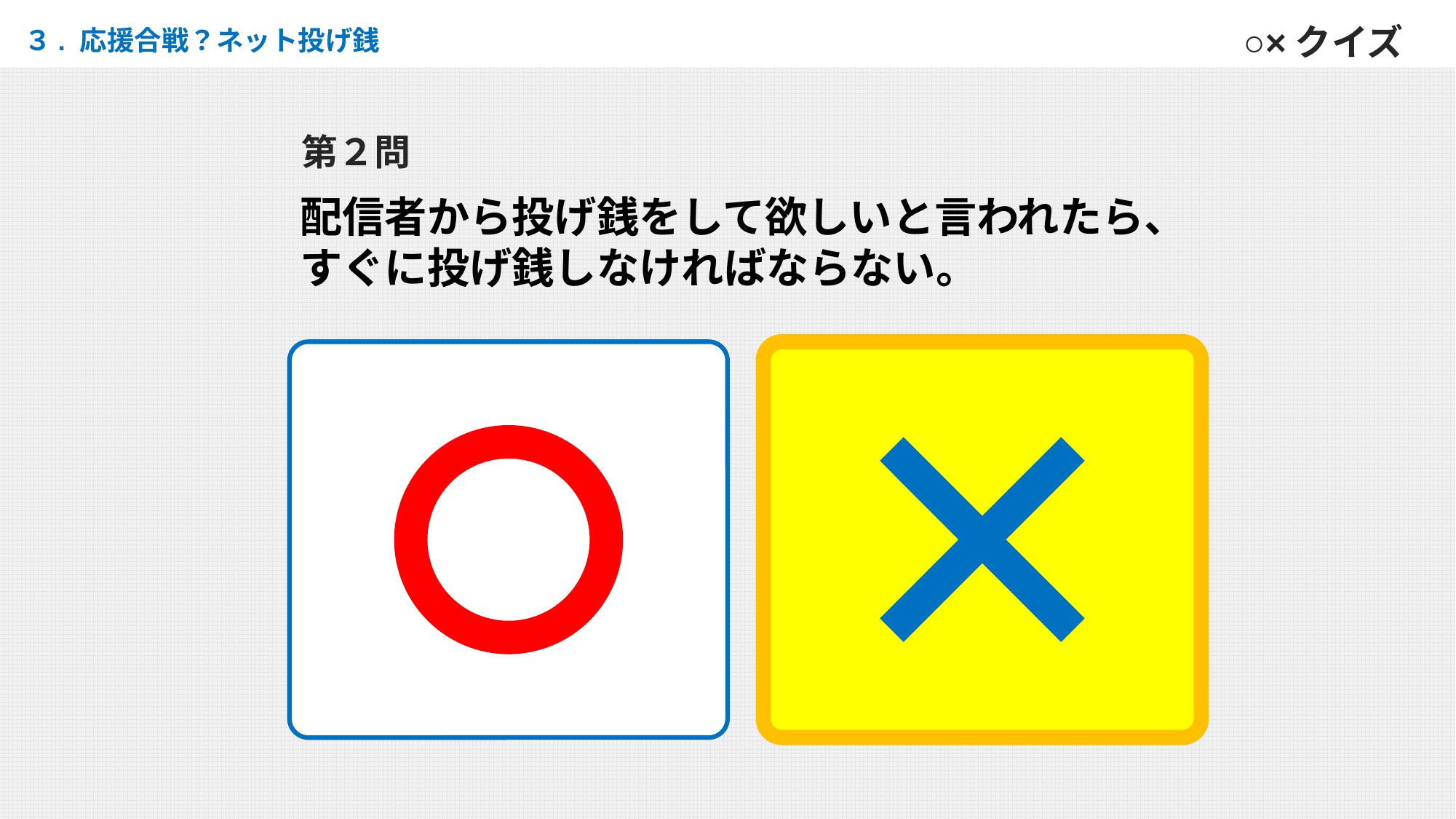

○×クイズ
３. 応援合戦？ネット投げ銭
第２問
配信者から投げ銭をして欲しいと言われたら、すぐに投げ銭しなければならない。